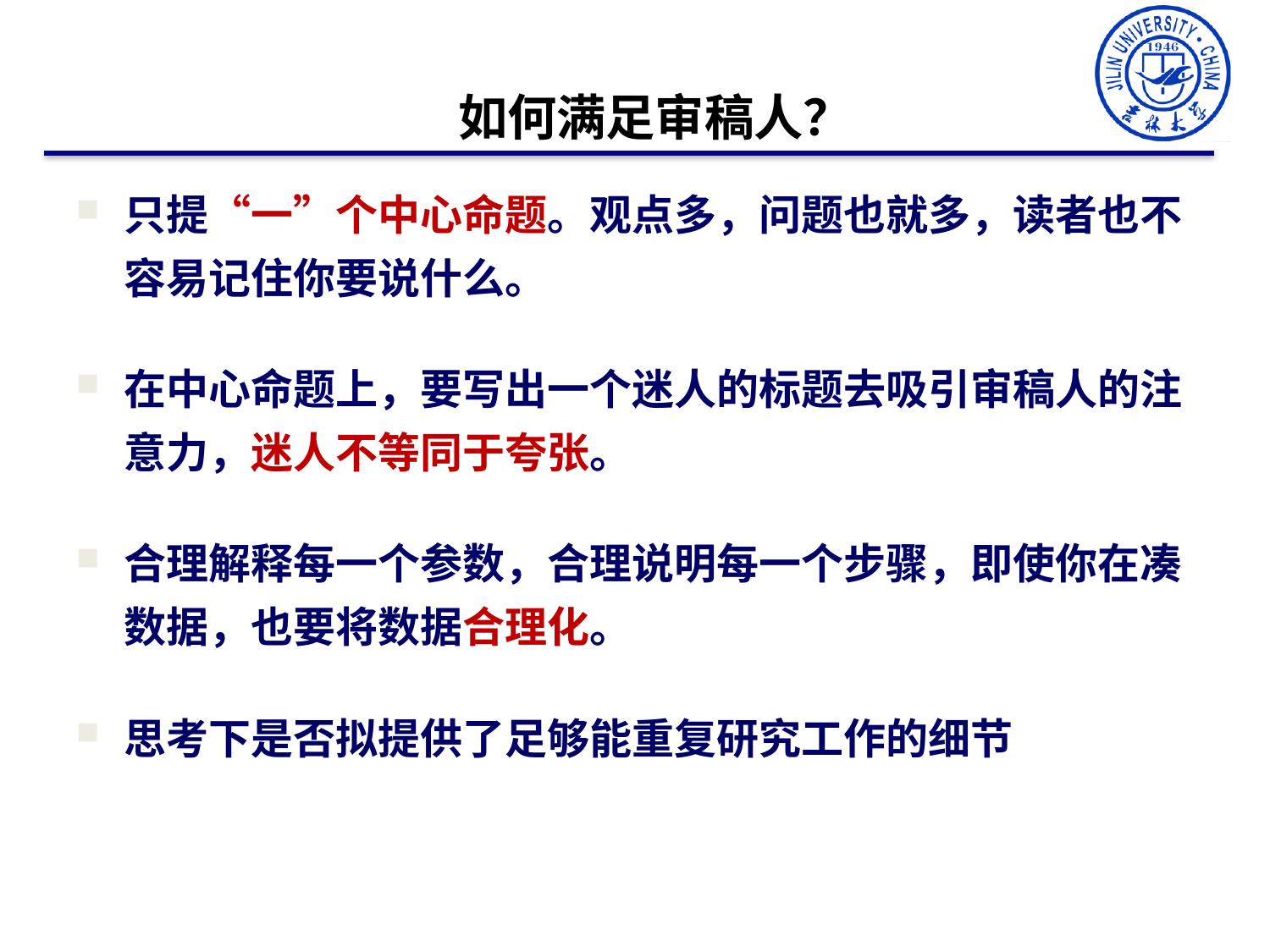

如何满足审稿人？
只提“一”个中心命题。观点多，问题也就多，读者也不容易记住你要说什么。

在中心命题上，要写出一个迷人的标题去吸引审稿人的注意力，迷人不等同于夸张。

合理解释每一个参数，合理说明每一个步骤，即使你在凑数据，也要将数据合理化。

思考下是否拟提供了足够能重复研究工作的细节